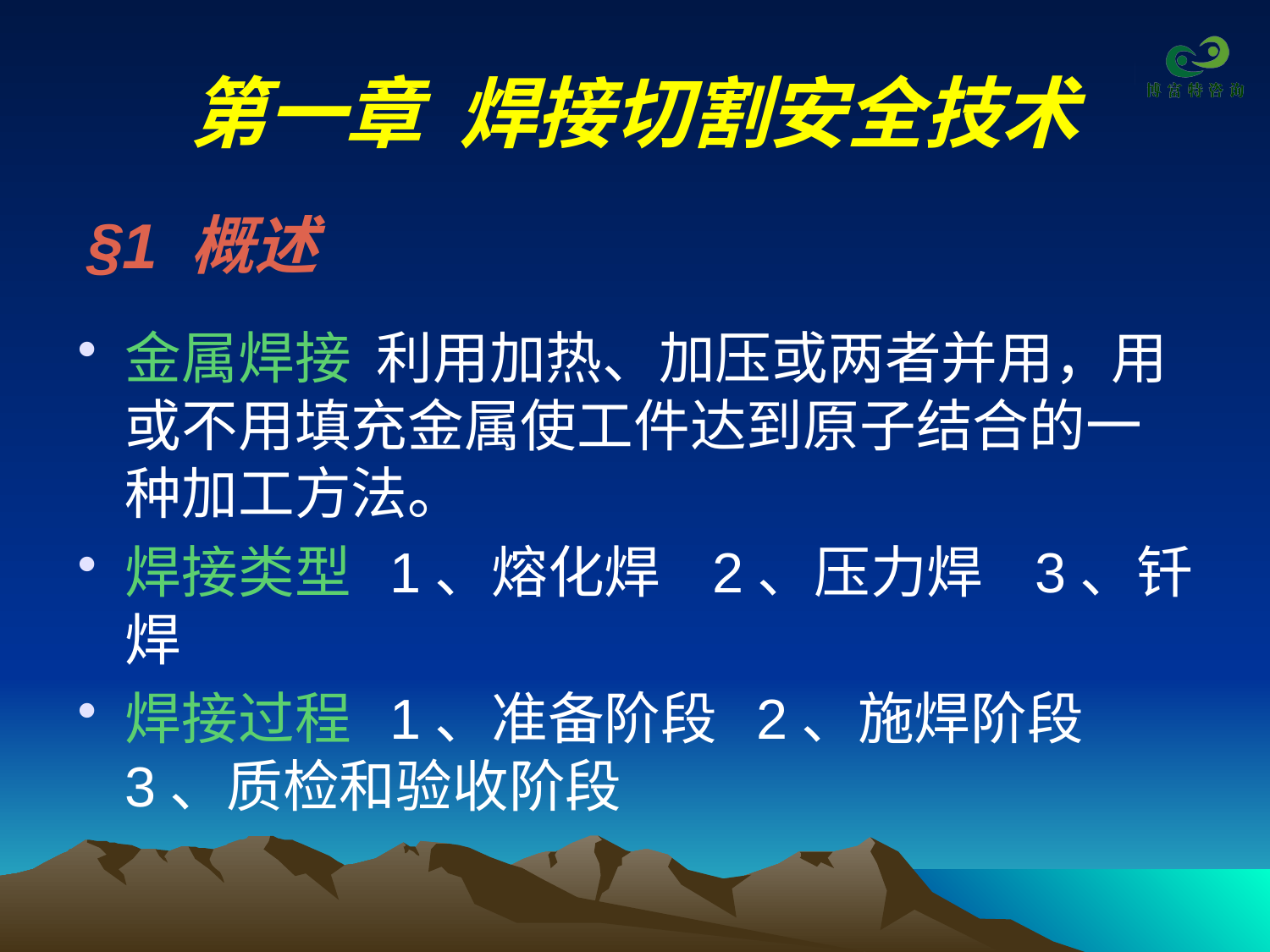

# 第一章  焊接切割安全技术
§1 概述
金属焊接  利用加热、加压或两者并用，用或不用填充金属使工件达到原子结合的一种加工方法。
焊接类型  1、熔化焊   2、压力焊   3、钎焊
焊接过程  1、准备阶段  2、施焊阶段  3、质检和验收阶段